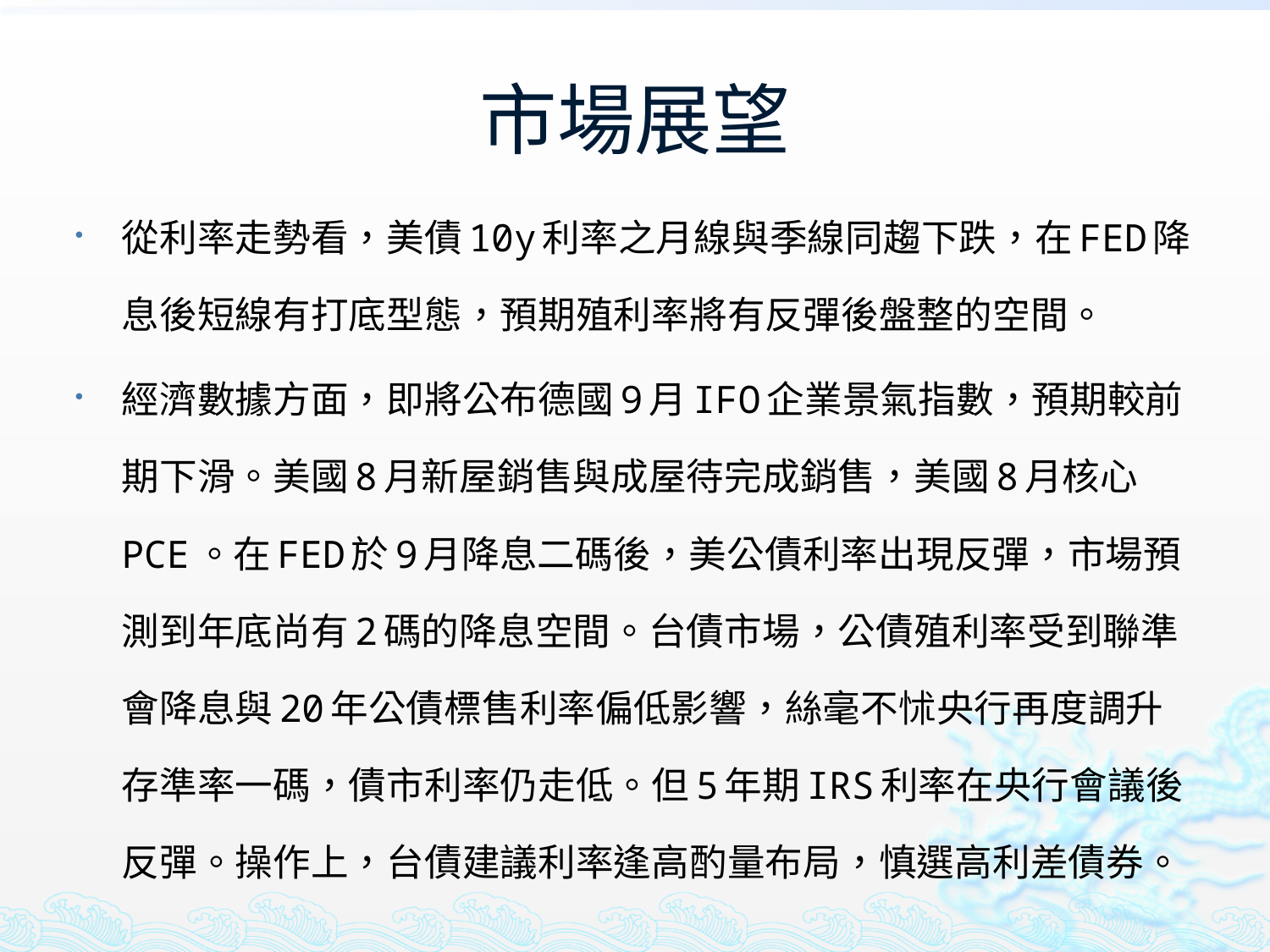

# 市場展望
從利率走勢看，美債10y利率之月線與季線同趨下跌，在FED降息後短線有打底型態，預期殖利率將有反彈後盤整的空間。
經濟數據方面，即將公布德國9月IFO企業景氣指數，預期較前期下滑。美國8月新屋銷售與成屋待完成銷售，美國8月核心PCE。在FED於9月降息二碼後，美公債利率出現反彈，市場預測到年底尚有2碼的降息空間。台債市場，公債殖利率受到聯準會降息與20年公債標售利率偏低影響，絲毫不怵央行再度調升存準率一碼，債市利率仍走低。但5年期IRS利率在央行會議後反彈。操作上，台債建議利率逢高酌量布局，慎選高利差債券。